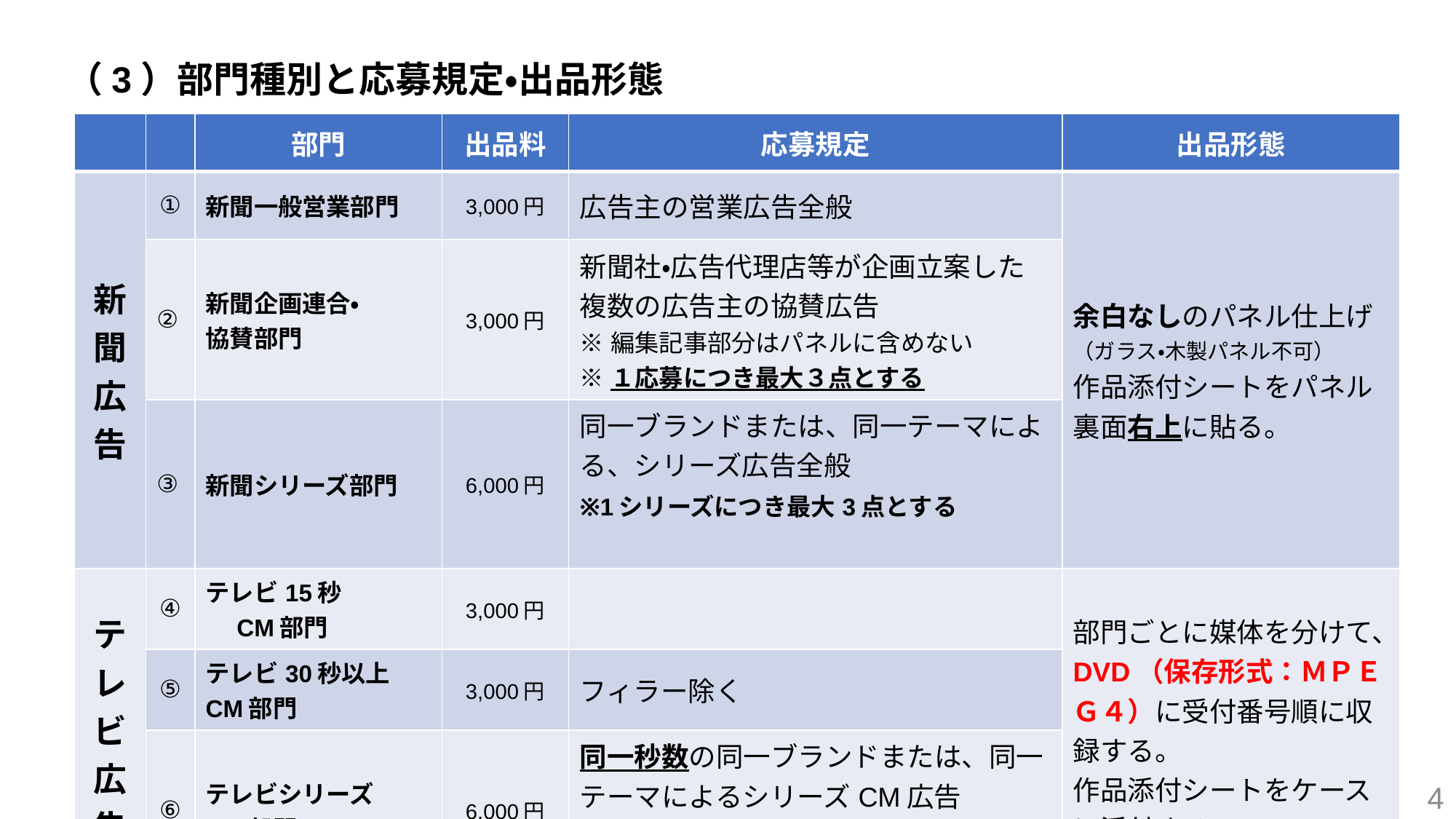

（3）部門種別と応募規定・出品形態
|  |  | 部門 | 出品料 | 応募規定 | 出品形態 |
| --- | --- | --- | --- | --- | --- |
| 新聞広告 | ① | 新聞一般営業部門 | 3,000円 | 広告主の営業広告全般 | 余白なしのパネル仕上げ（ガラス・木製パネル不可） 作品添付シートをパネル裏面右上に貼る。 |
|  | ② | 新聞企画連合・ 協賛部門 | 3,000円 | 新聞社・広告代理店等が企画立案した複数の広告主の協賛広告 ※編集記事部分はパネルに含めない ※１応募につき最大３点とする |  |
|  | ③ | 新聞シリーズ部門 | 6,000円 | 同一ブランドまたは、同一テーマによる、シリーズ広告全般 ※1シリーズにつき最大3点とする |  |
| テレビ広告 | ④ | テレビ15秒　　　　CM部門 | 3,000円 |  | 部門ごとに媒体を分けて、 DVD（保存形式：ＭＰＥＧ４）に受付番号順に収録する。 作品添付シートをケースに添付する。 |
|  | ⑤ | テレビ30秒以上 CM部門 | 3,000円 | フィラー除く |  |
|  | ⑥ | テレビシリーズ CM部門 | 6,000円 | 同一秒数の同一ブランドまたは、同一テーマによるシリーズCM広告 ※1シリーズにつき最大3点とする |  |
4